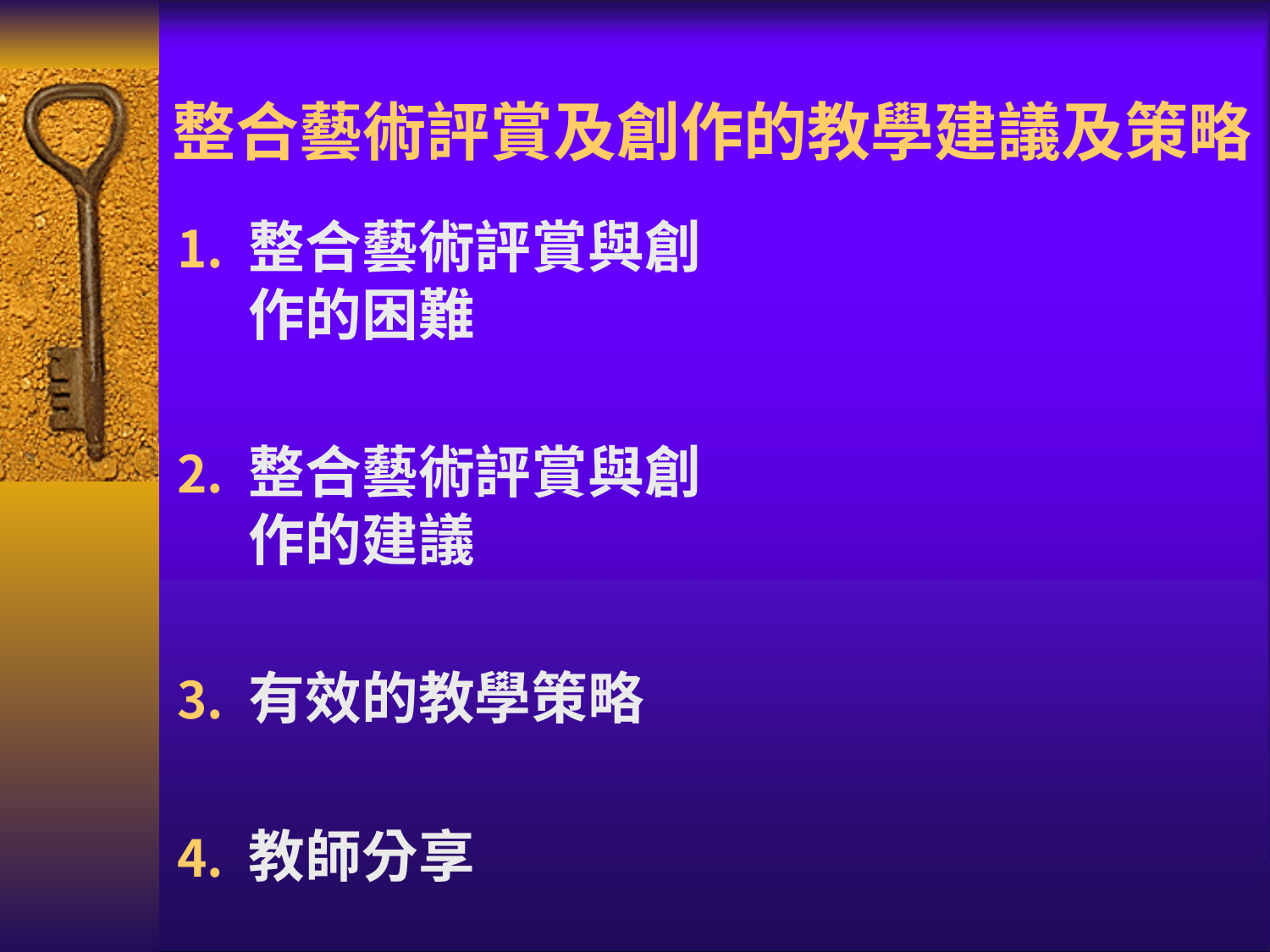

整合藝術評賞及創作的教學建議及策略

整合藝術評賞與創作的困難

整合藝術評賞與創作的建議

有效的教學策略

教師分享